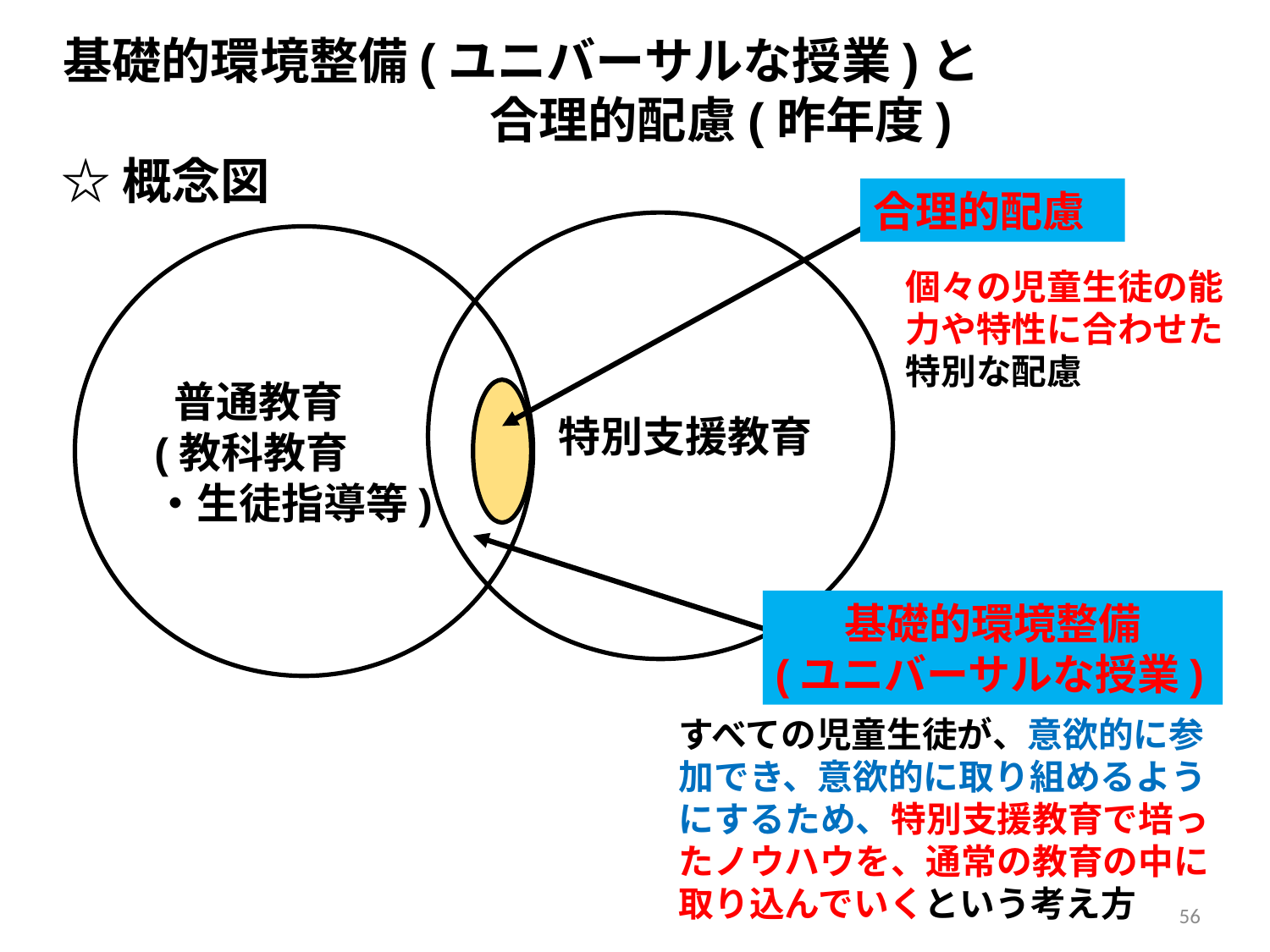

基礎的環境整備(ユニバーサルな授業)と
                                     合理的配慮(昨年度)
☆概念図
合理的配慮
個々の児童生徒の能力や特性に合わせた特別な配慮
   特別支援教育
 普通教育
(教科教育
・生徒指導等)

基礎的環境整備
(ユニバーサルな授業)
すべての児童生徒が、意欲的に参加でき、意欲的に取り組めるようにするため、特別支援教育で培ったノウハウを、通常の教育の中に取り込んでいくという考え方
56